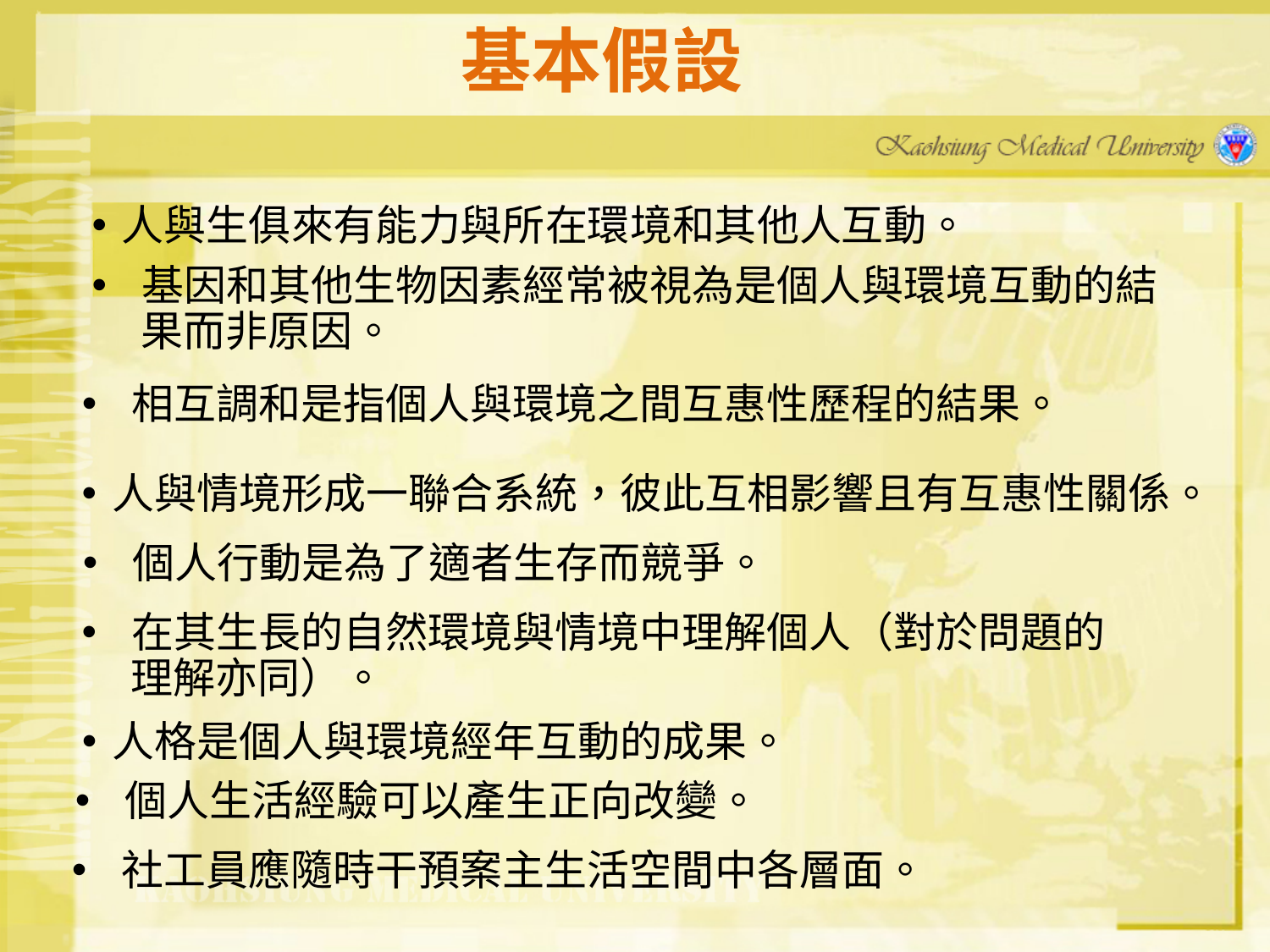

基本假設

人與生俱來有能力與所在環境和其他人互動。
 基因和其他生物因素經常被視為是個人與環境互動的結
  果而非原因。
 相互調和是指個人與環境之間互惠性歷程的結果。
人與情境形成一聯合系統，彼此互相影響且有互惠性關係。
 個人行動是為了適者生存而競爭。
 在其生長的自然環境與情境中理解個人（對於問題的
  理解亦同）。
人格是個人與環境經年互動的成果。
 個人生活經驗可以產生正向改變。
 社工員應隨時干預案主生活空間中各層面。